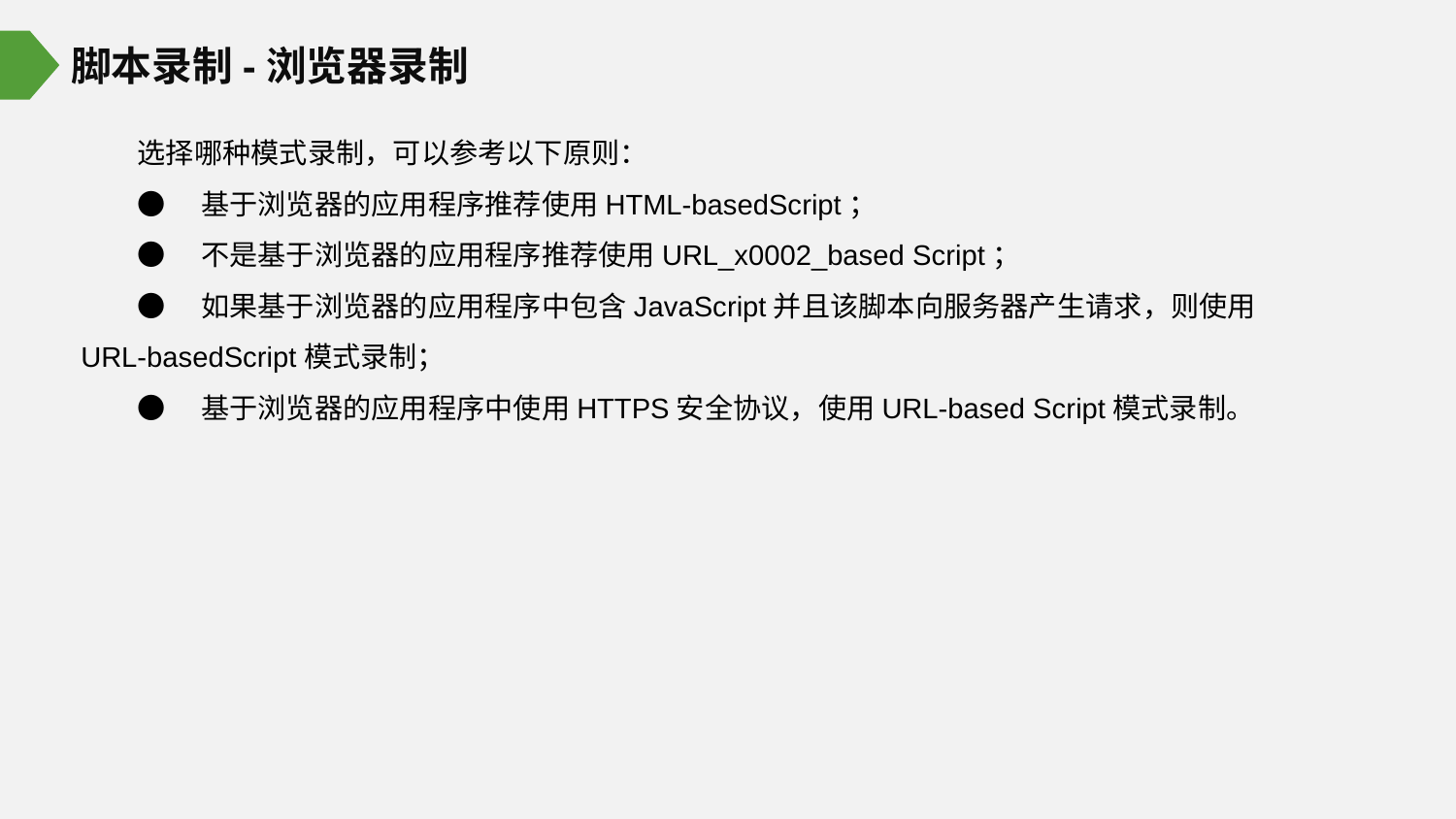

脚本录制-浏览器录制
选择哪种模式录制，可以参考以下原则：
●　基于浏览器的应用程序推荐使用HTML-basedScript；
●　不是基于浏览器的应用程序推荐使用URL_x0002_based Script；
●　如果基于浏览器的应用程序中包含JavaScript并且该脚本向服务器产生请求，则使用URL-basedScript模式录制；
●　基于浏览器的应用程序中使用HTTPS安全协议，使用URL-based Script模式录制。